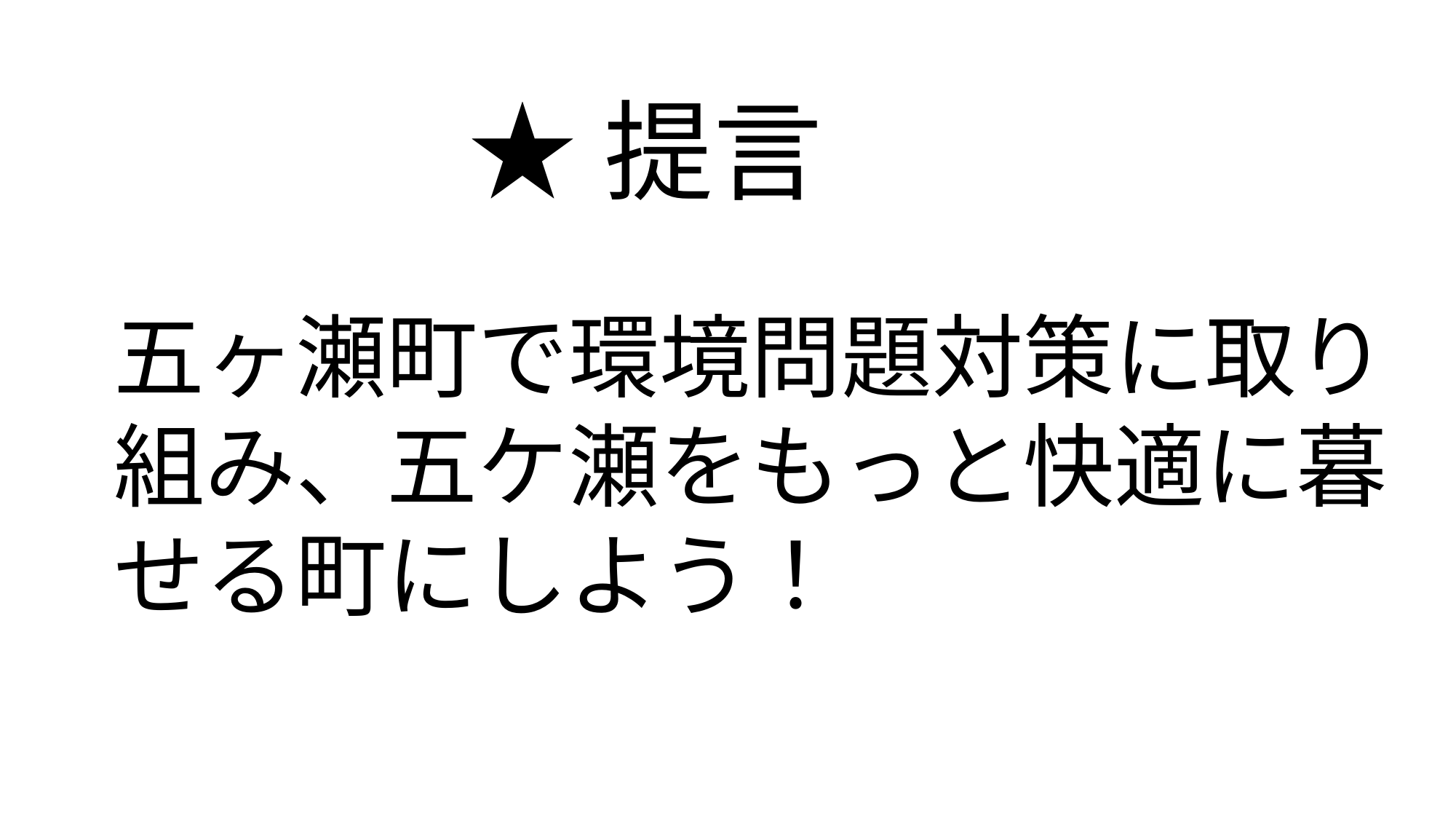

★提言
五ヶ瀬町で環境問題対策に取り組み、五ケ瀬をもっと快適に暮せる町にしよう！